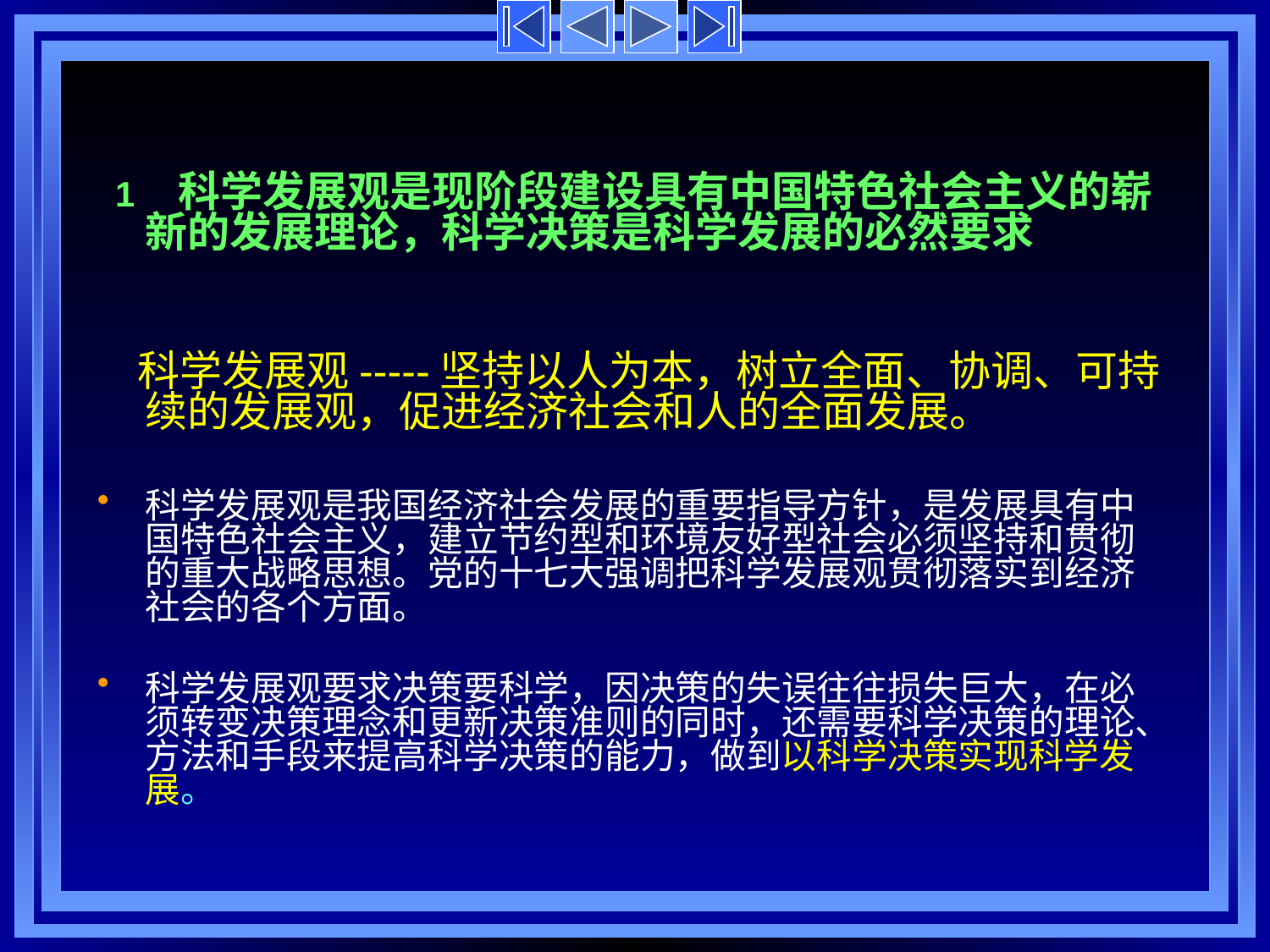

1   科学发展观是现阶段建设具有中国特色社会主义的崭新的发展理论，科学决策是科学发展的必然要求

    科学发展观-----坚持以人为本，树立全面、协调、可持续的发展观，促进经济社会和人的全面发展。

科学发展观是我国经济社会发展的重要指导方针，是发展具有中国特色社会主义，建立节约型和环境友好型社会必须坚持和贯彻的重大战略思想。党的十七大强调把科学发展观贯彻落实到经济社会的各个方面。

科学发展观要求决策要科学，因决策的失误往往损失巨大，在必须转变决策理念和更新决策准则的同时，还需要科学决策的理论、方法和手段来提高科学决策的能力，做到以科学决策实现科学发展。

#